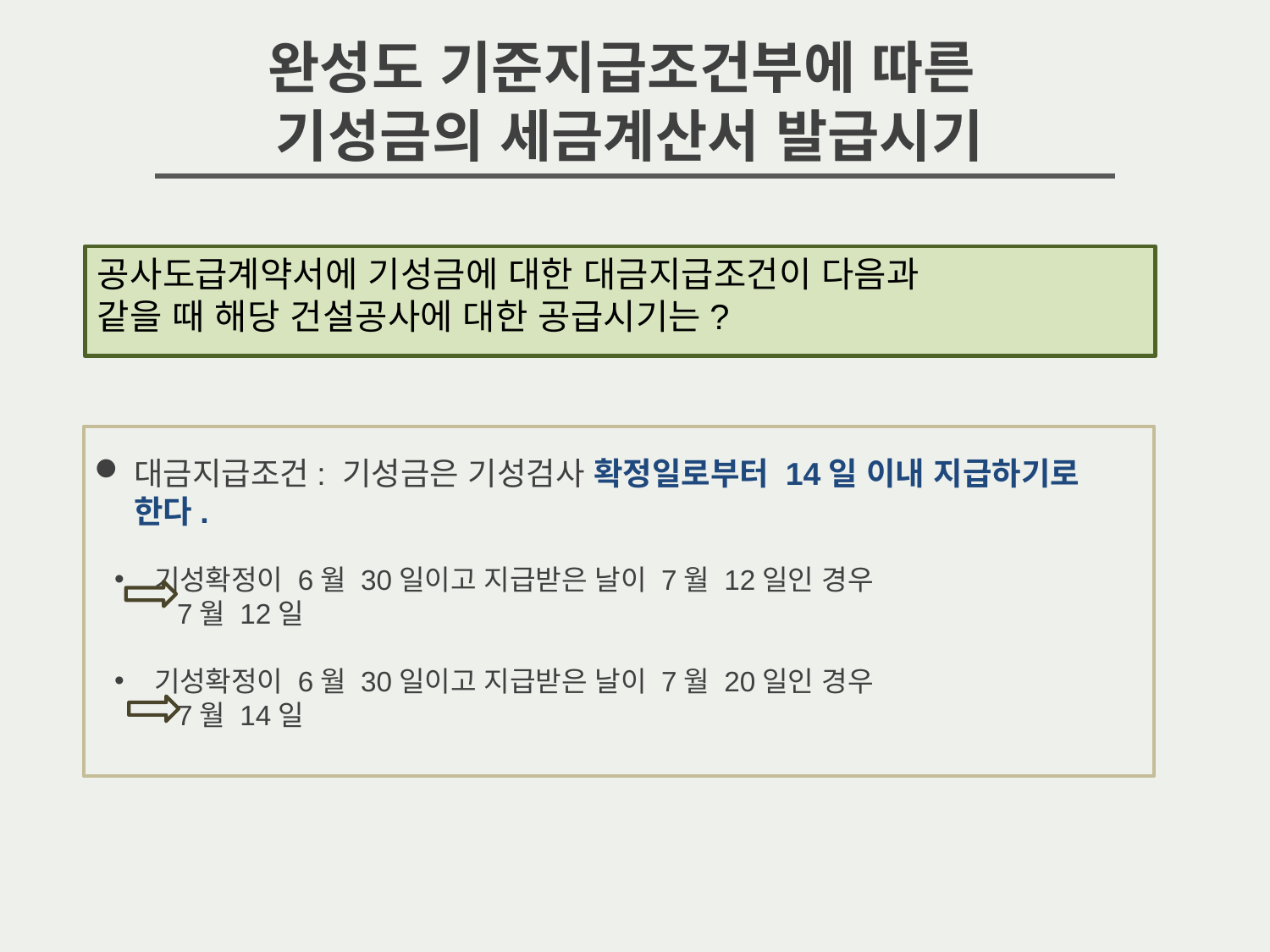

완성도 기준지급조건부에 따른
기성금의 세금계산서 발급시기
공사도급계약서에 기성금에 대한 대금지급조건이 다음과
같을 때 해당 건설공사에 대한 공급시기는?

대금지급조건: 기성금은 기성검사 확정일로부터 14일 이내 지급하기로 한다.
기성확정이 6월 30일이고 지급받은 날이 7월 12일인 경우
        7월 12일

기성확정이 6월 30일이고 지급받은 날이 7월 20일인 경우
        7월 14일